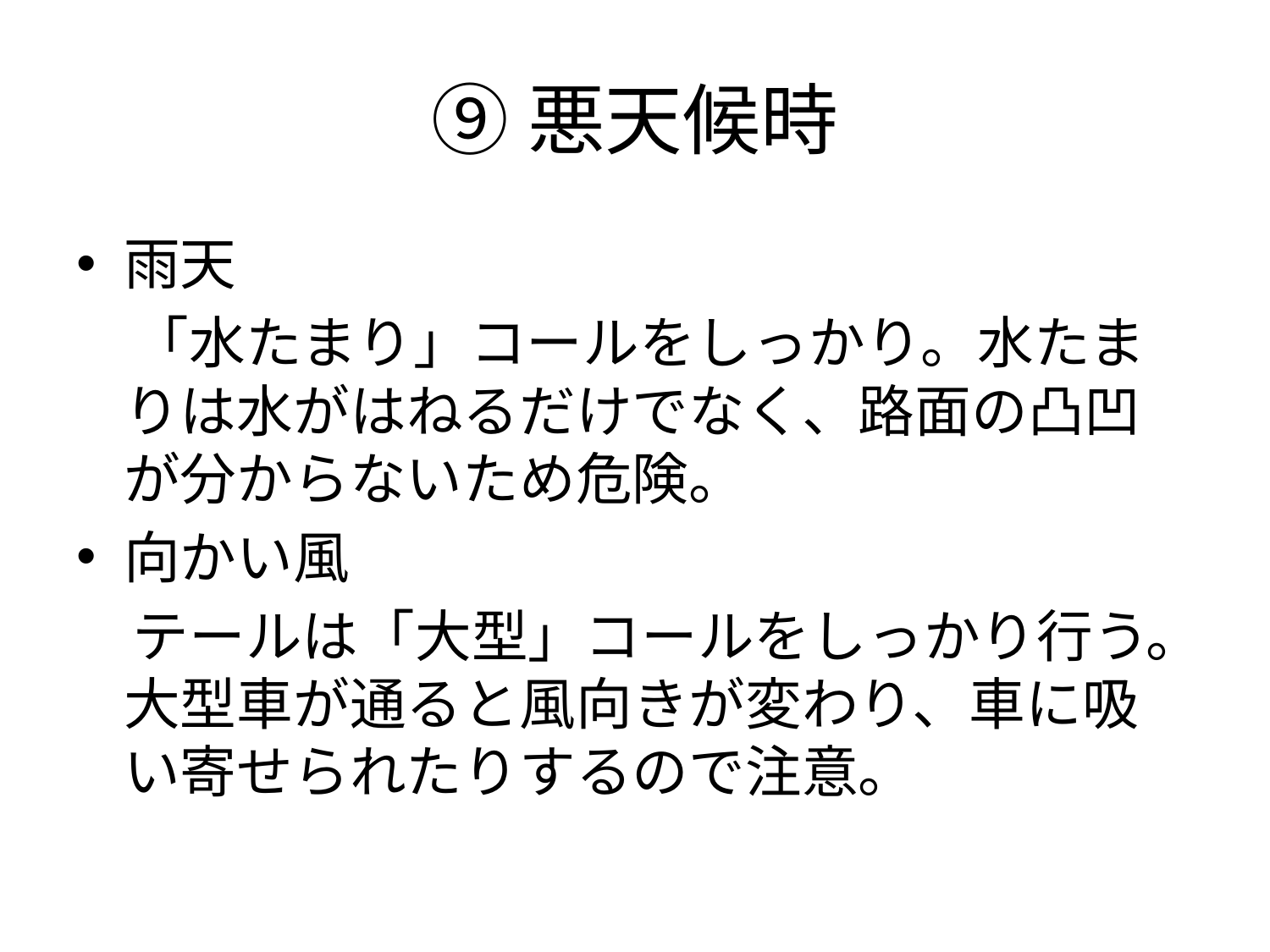

# ⑨悪天候時
雨天
　「水たまり」コールをしっかり。水たまりは水がはねるだけでなく、路面の凸凹が分からないため危険。
向かい風
　テールは「大型」コールをしっかり行う。大型車が通ると風向きが変わり、車に吸い寄せられたりするので注意。